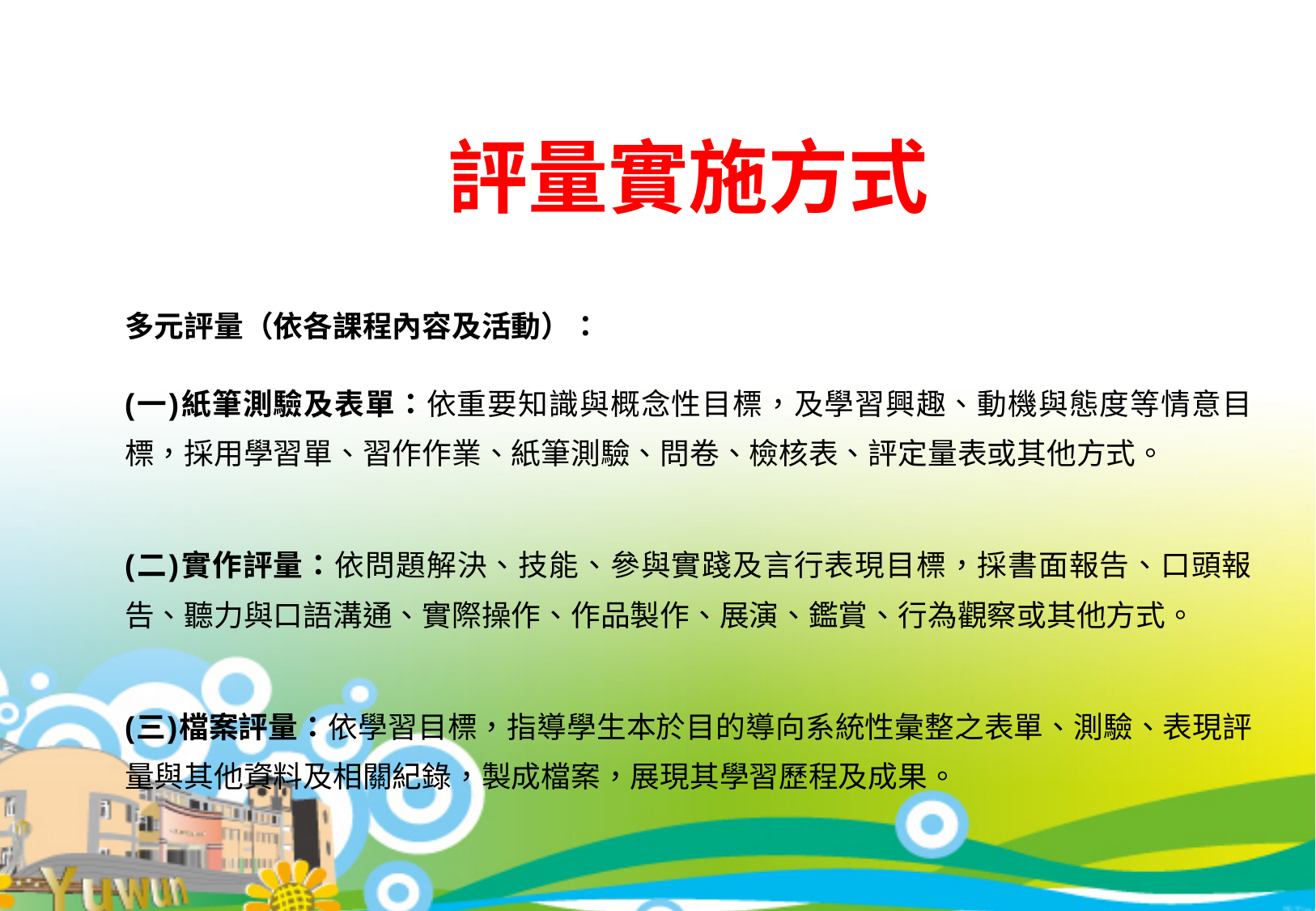

評量實施方式

多元評量（依各課程內容及活動）：

(一)紙筆測驗及表單：依重要知識與概念性目標，及學習興趣、動機與態度等情意目標，採用學習單、習作作業、紙筆測驗、問卷、檢核表、評定量表或其他方式。

(二)實作評量：依問題解決、技能、參與實踐及言行表現目標，採書面報告、口頭報告、聽力與口語溝通、實際操作、作品製作、展演、鑑賞、行為觀察或其他方式。

(三)檔案評量：依學習目標，指導學生本於目的導向系統性彙整之表單、測驗、表現評量與其他資料及相關紀錄，製成檔案，展現其學習歷程及成果。